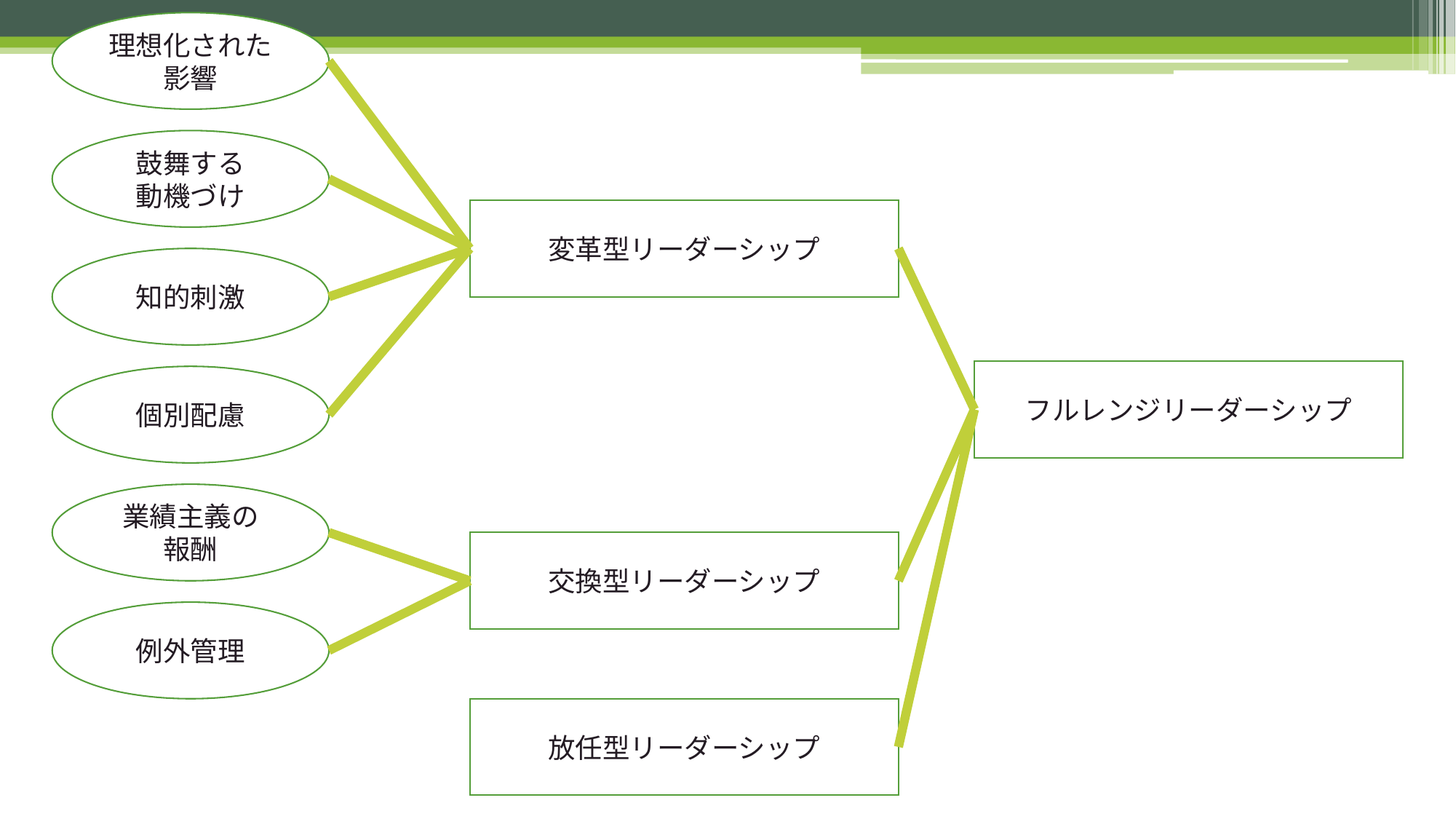

理想化された影響
鼓舞する
動機づけ
変革型リーダーシップ
知的刺激
フルレンジリーダーシップ
個別配慮
業績主義の
報酬
交換型リーダーシップ
例外管理
放任型リーダーシップ